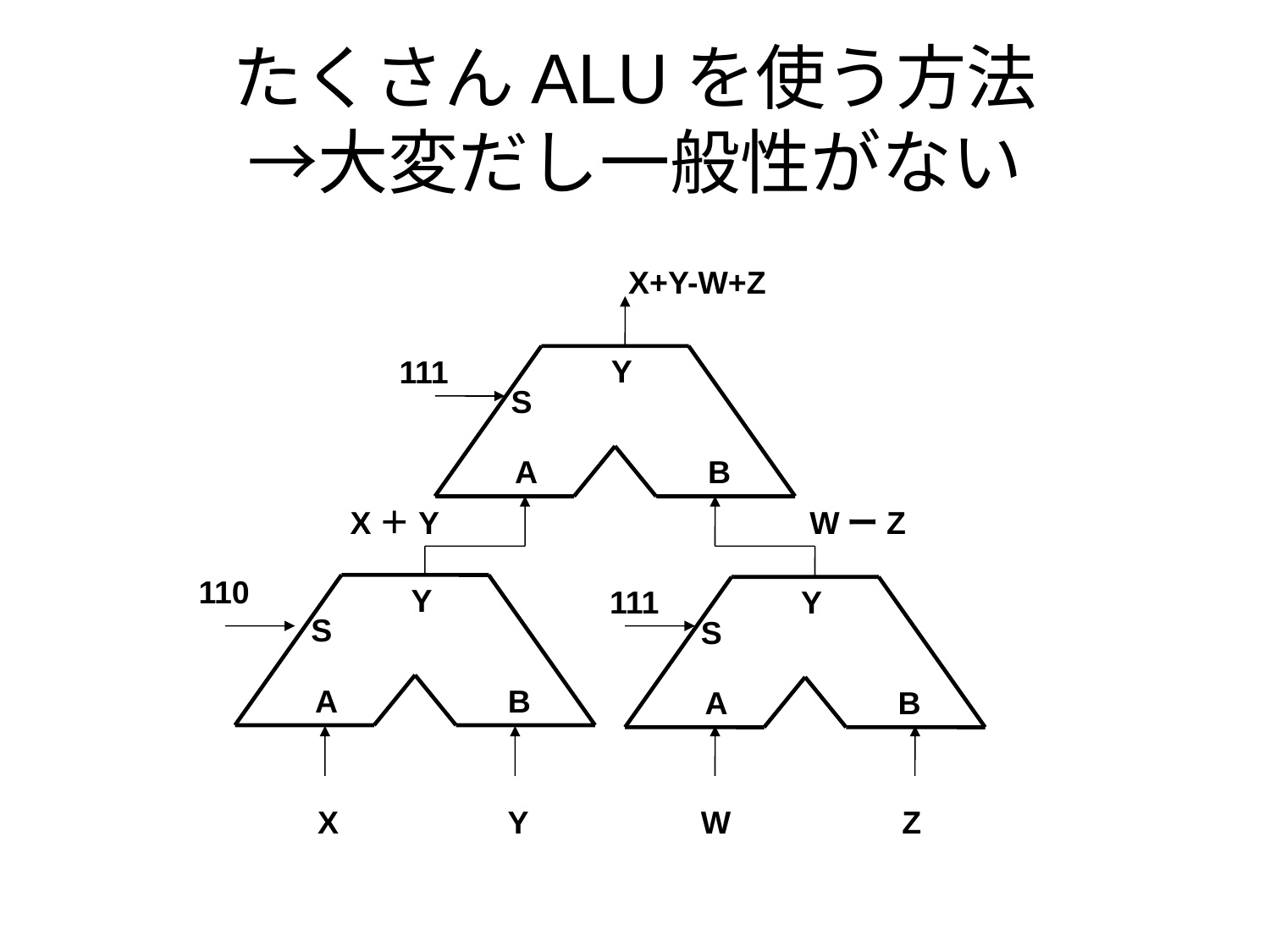

# たくさんALUを使う方法 →大変だし一般性がない
X+Y-W+Z

Y

S
A
B
111

X＋Y

WーZ

110
Y

S
A
B
111
Y

S
A
B

X
Y
W
Z